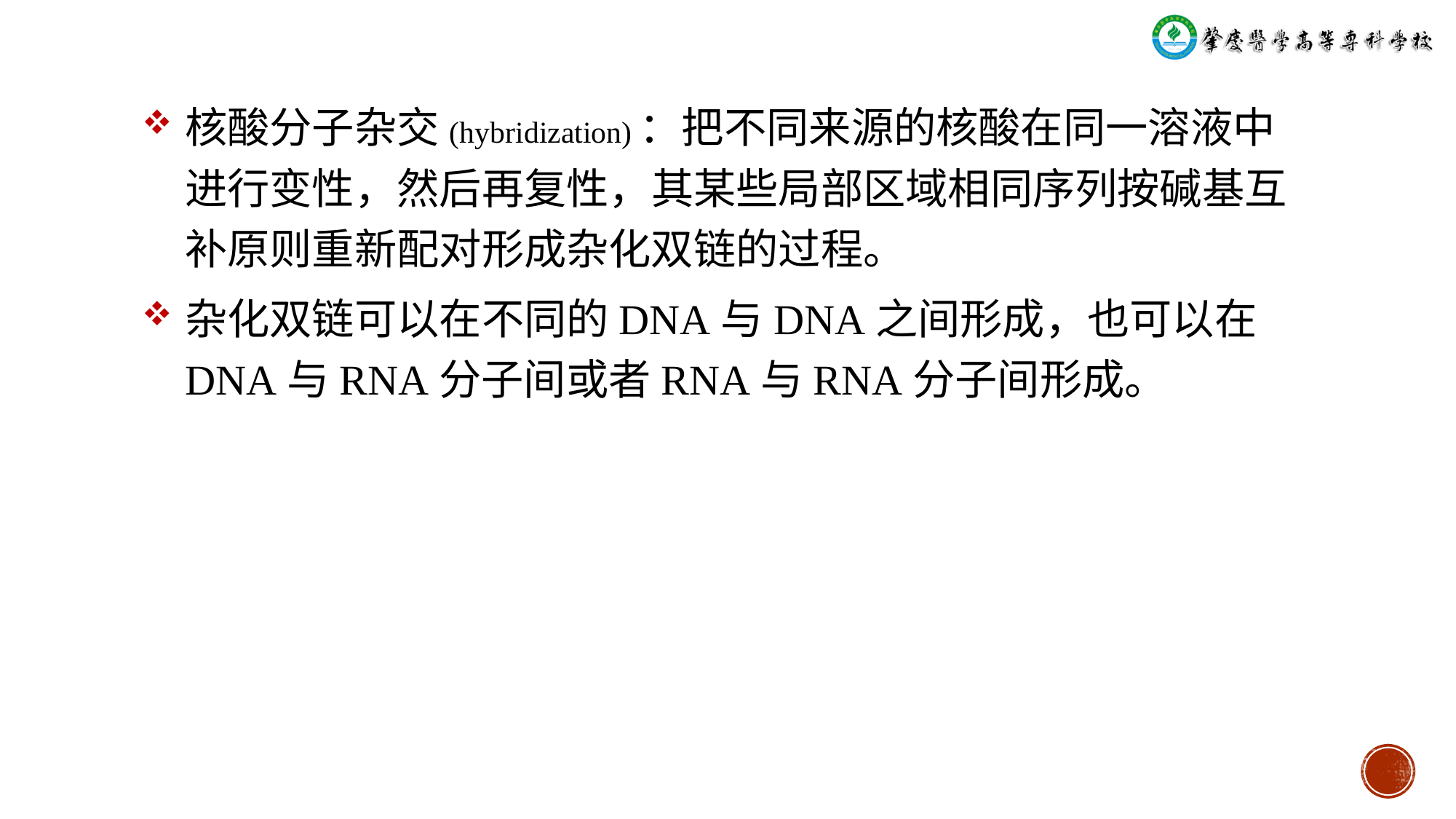

核酸分子杂交(hybridization)：把不同来源的核酸在同一溶液中进行变性，然后再复性，其某些局部区域相同序列按碱基互补原则重新配对形成杂化双链的过程。
杂化双链可以在不同的DNA与DNA之间形成，也可以在DNA与RNA分子间或者RNA与RNA分子间形成。